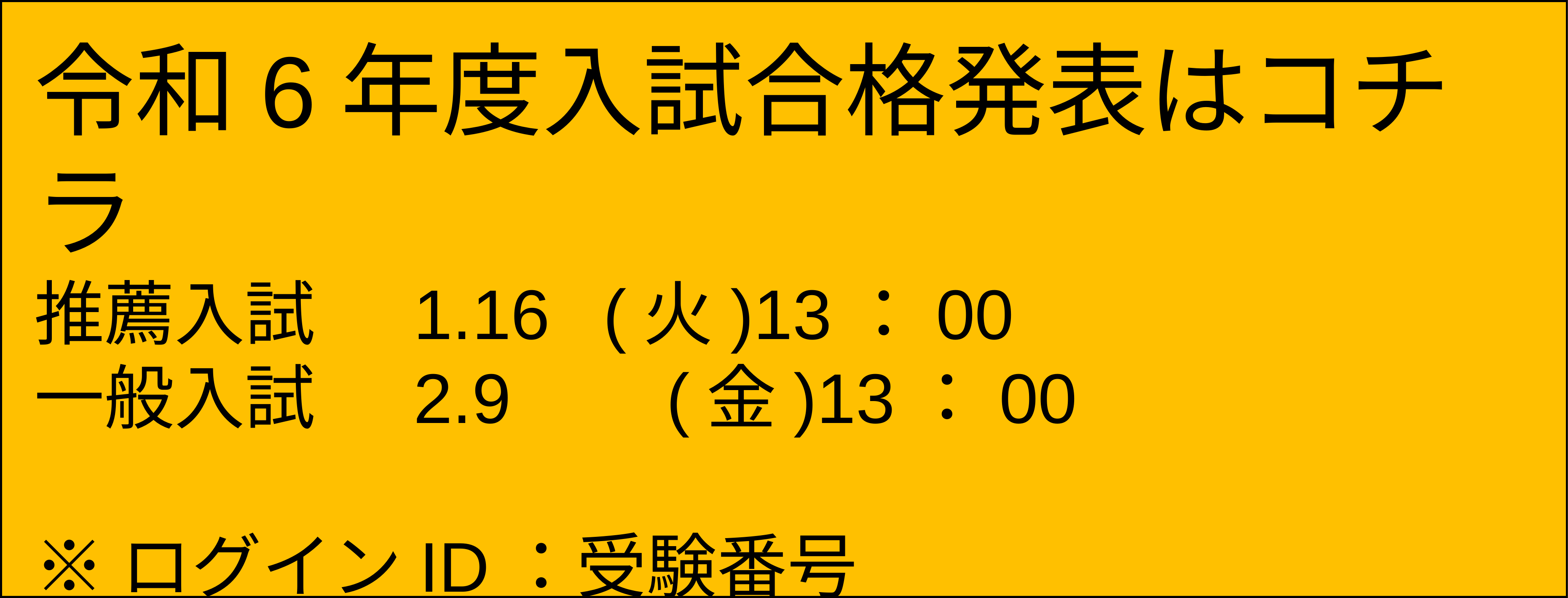

令和6年度入試合格発表はコチラ
推薦入試		1.16	(火)13：00
一般入試		2.9			(金)13：00

※ログインID：受験番号
　パスワード：出願時に入力したもの